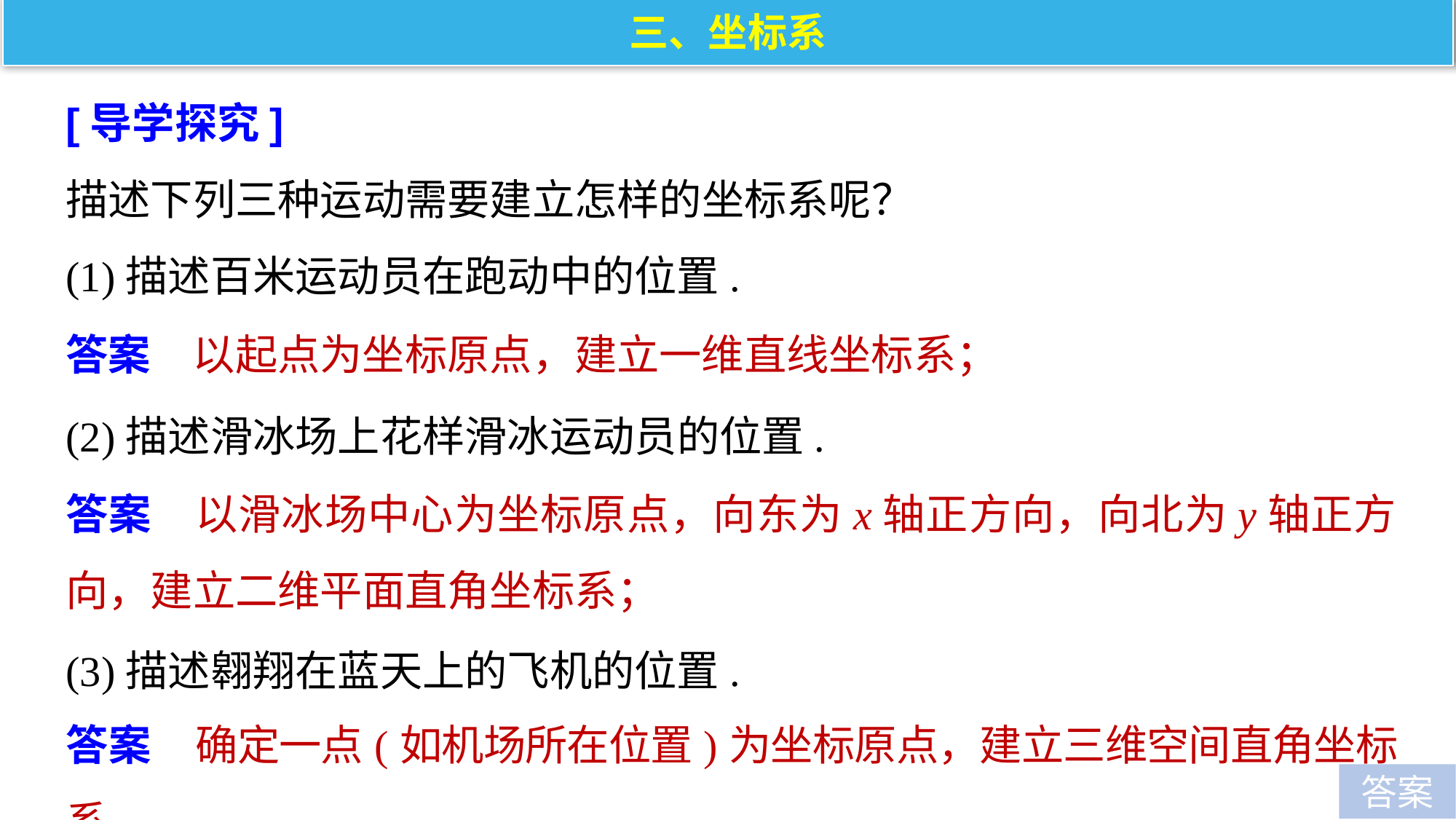

三、坐标系
[导学探究]
描述下列三种运动需要建立怎样的坐标系呢？
(1)描述百米运动员在跑动中的位置.
答案　以起点为坐标原点，建立一维直线坐标系；
(2)描述滑冰场上花样滑冰运动员的位置.
答案　以滑冰场中心为坐标原点，向东为x轴正方向，向北为y轴正方向，建立二维平面直角坐标系；
(3)描述翱翔在蓝天上的飞机的位置.
答案　确定一点(如机场所在位置)为坐标原点，建立三维空间直角坐标系.
答案